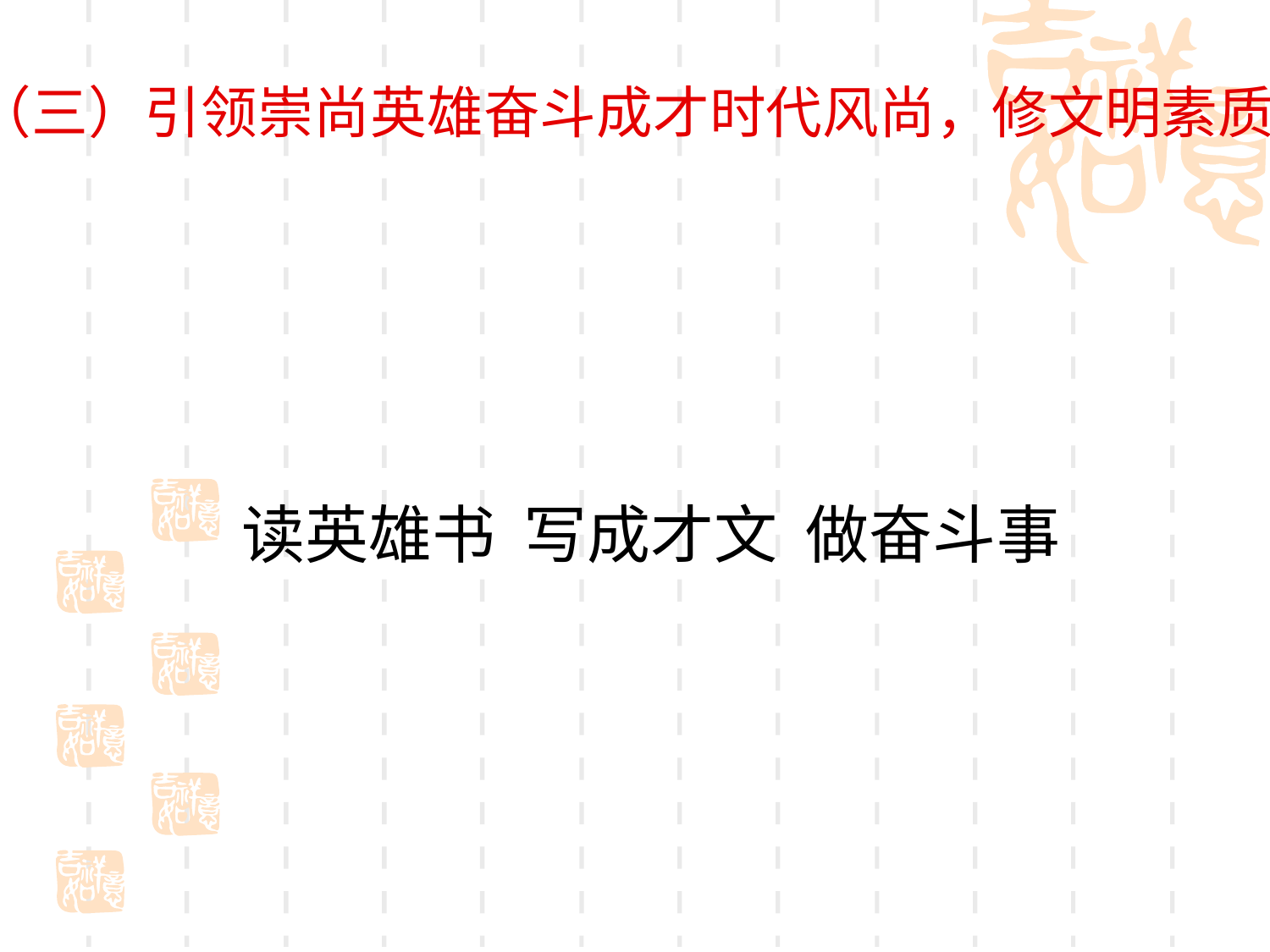

# （三）引领崇尚英雄奋斗成才时代风尚，修文明素质

读英雄书  写成才文  做奋斗事